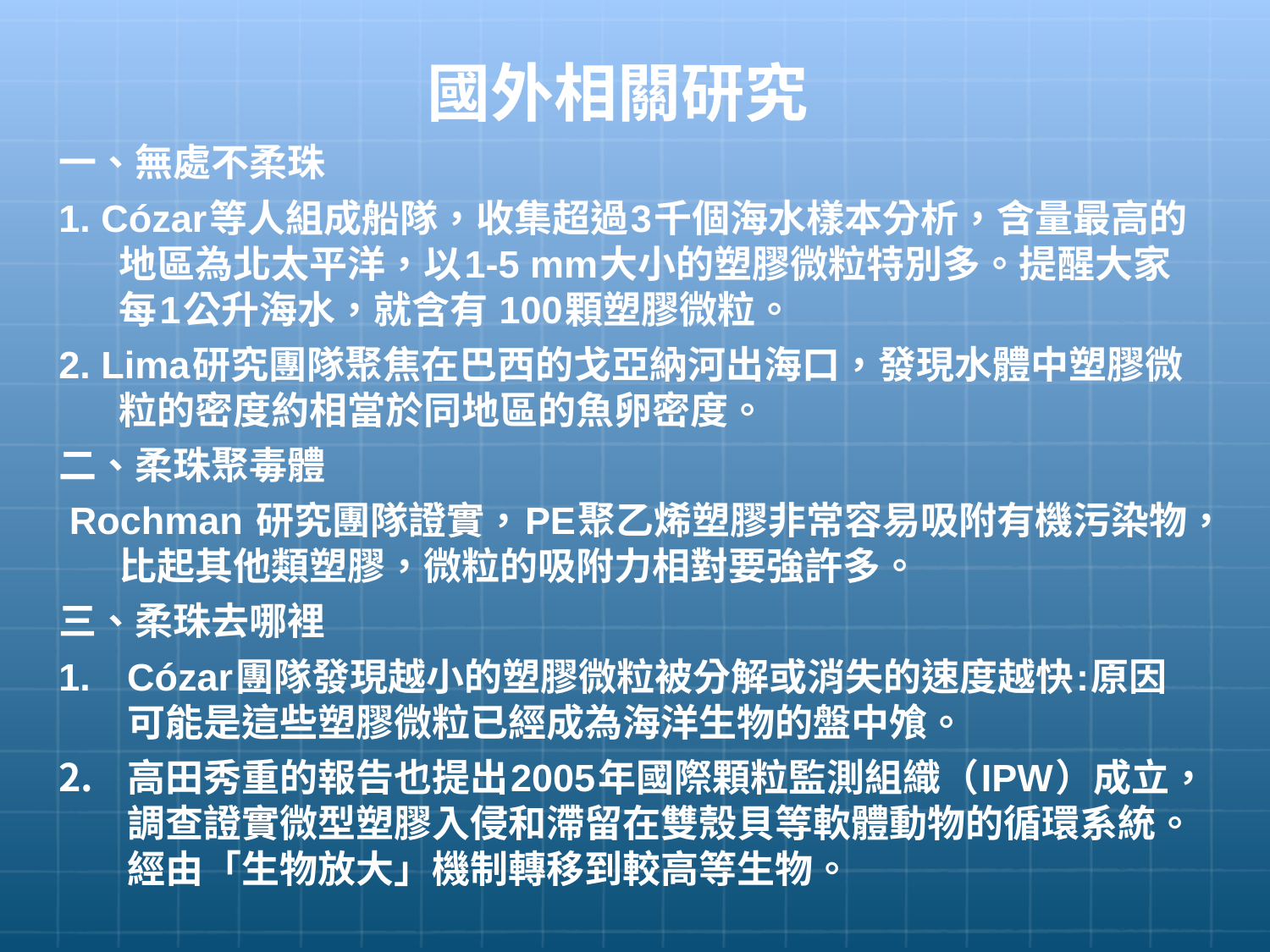

# 國外相關研究
一、無處不柔珠
1. Cózar等人組成船隊，收集超過3千個海水樣本分析，含量最高的地區為北太平洋，以1-5 mm大小的塑膠微粒特別多。提醒大家每1公升海水，就含有 100顆塑膠微粒。
2. Lima研究團隊聚焦在巴西的戈亞納河出海口，發現水體中塑膠微粒的密度約相當於同地區的魚卵密度。
二、柔珠聚毒體
 Rochman 研究團隊證實，PE聚乙烯塑膠非常容易吸附有機污染物，比起其他類塑膠，微粒的吸附力相對要強許多。
三、柔珠去哪裡
Cózar團隊發現越小的塑膠微粒被分解或消失的速度越快:原因可能是這些塑膠微粒已經成為海洋生物的盤中飧。
高田秀重的報告也提出2005年國際顆粒監測組織（IPW）成立，調查證實微型塑膠入侵和滯留在雙殼貝等軟體動物的循環系統。經由「生物放大」機制轉移到較高等生物。